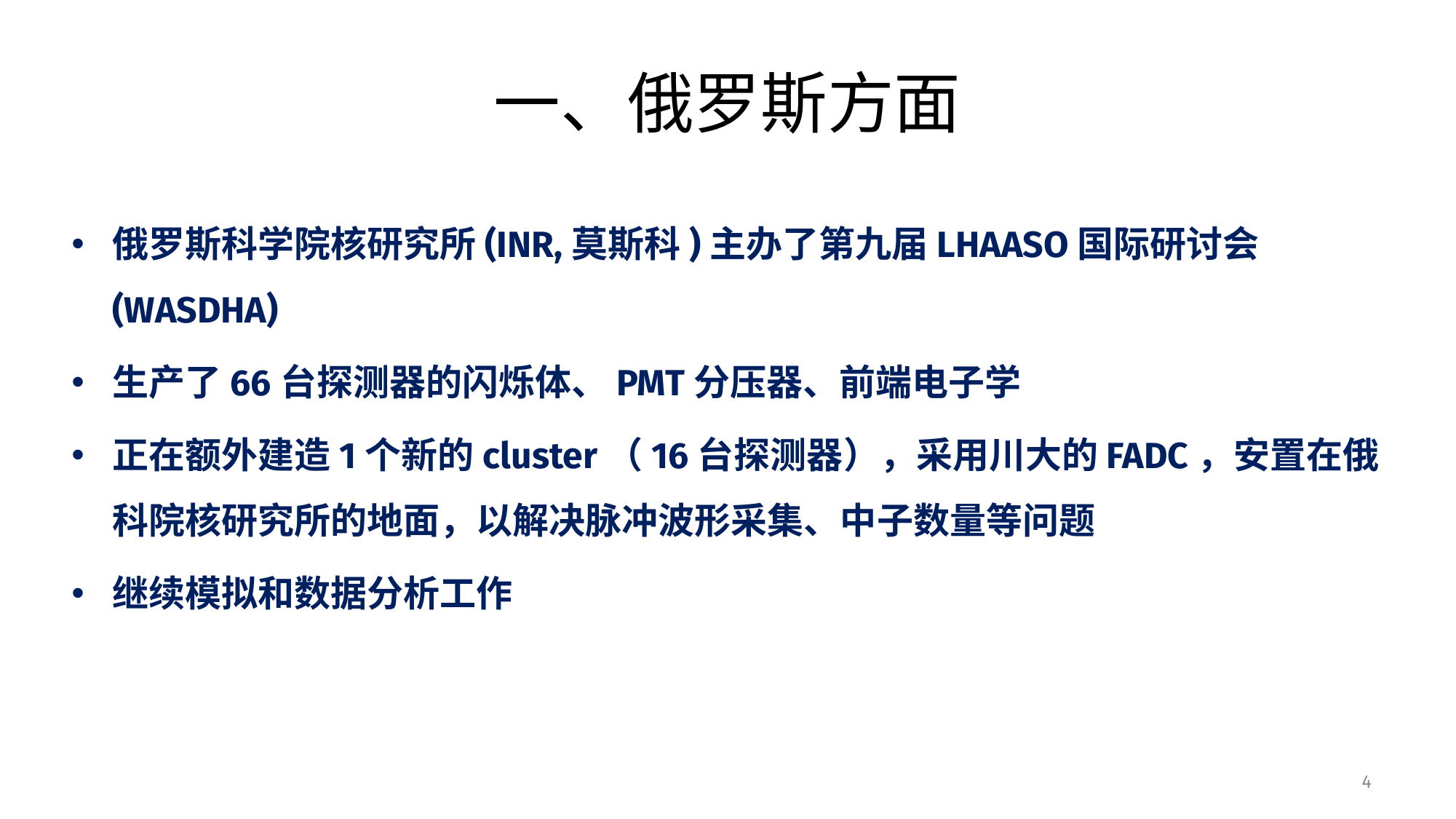

# 一、俄罗斯方面
俄罗斯科学院核研究所(INR,莫斯科)主办了第九届LHAASO国际研讨会(WASDHA)
生产了66台探测器的闪烁体、PMT分压器、前端电子学
正在额外建造1个新的cluster（16台探测器），采用川大的FADC，安置在俄科院核研究所的地面，以解决脉冲波形采集、中子数量等问题
继续模拟和数据分析工作
4